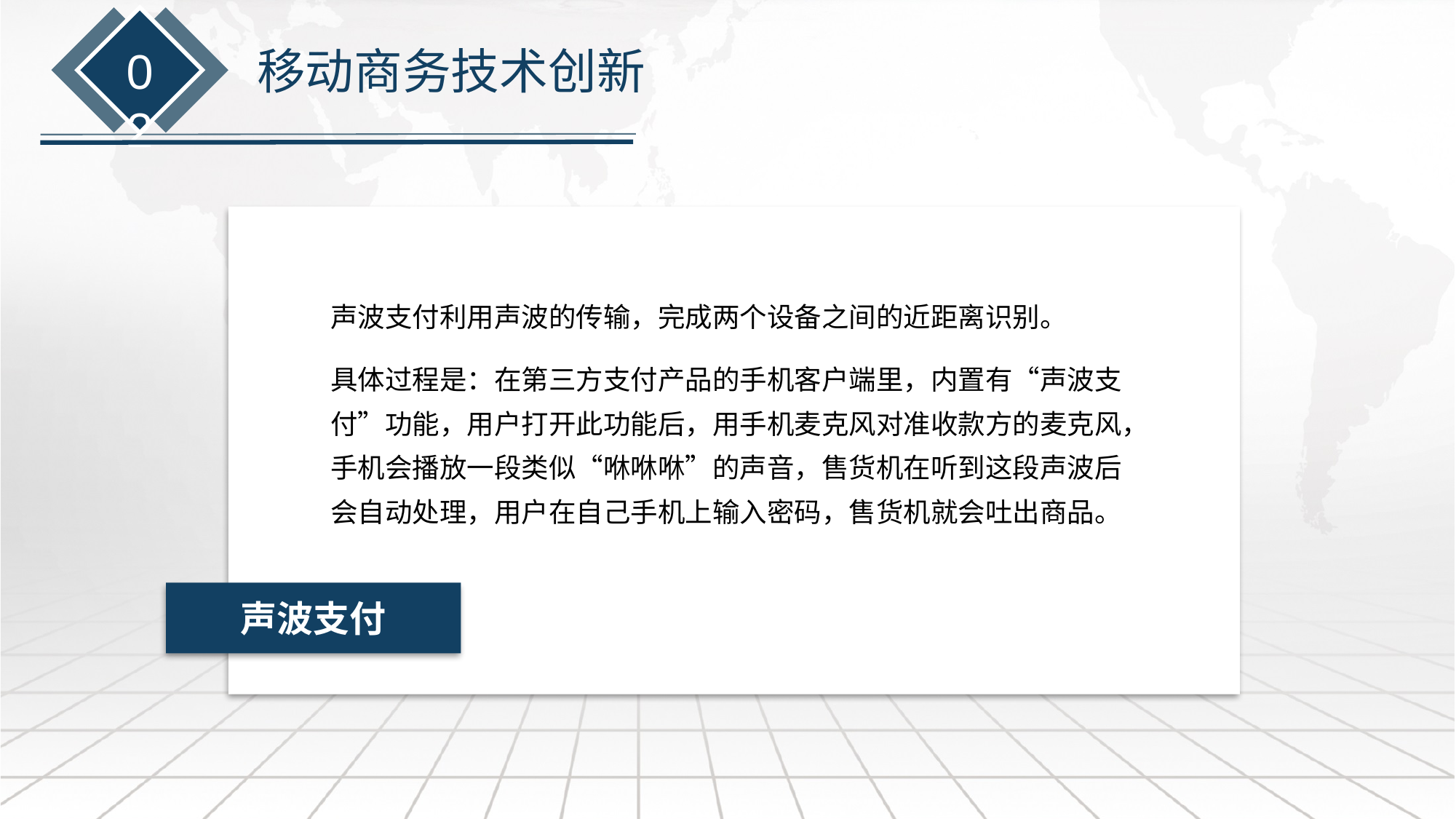

02
移动商务技术创新

声波支付利用声波的传输，完成两个设备之间的近距离识别。
具体过程是：在第三方支付产品的手机客户端里，内置有“声波支付”功能，用户打开此功能后，用手机麦克风对准收款方的麦克风，手机会播放一段类似“咻咻咻”的声音，售货机在听到这段声波后会自动处理，用户在自己手机上输入密码，售货机就会吐出商品。

声波支付